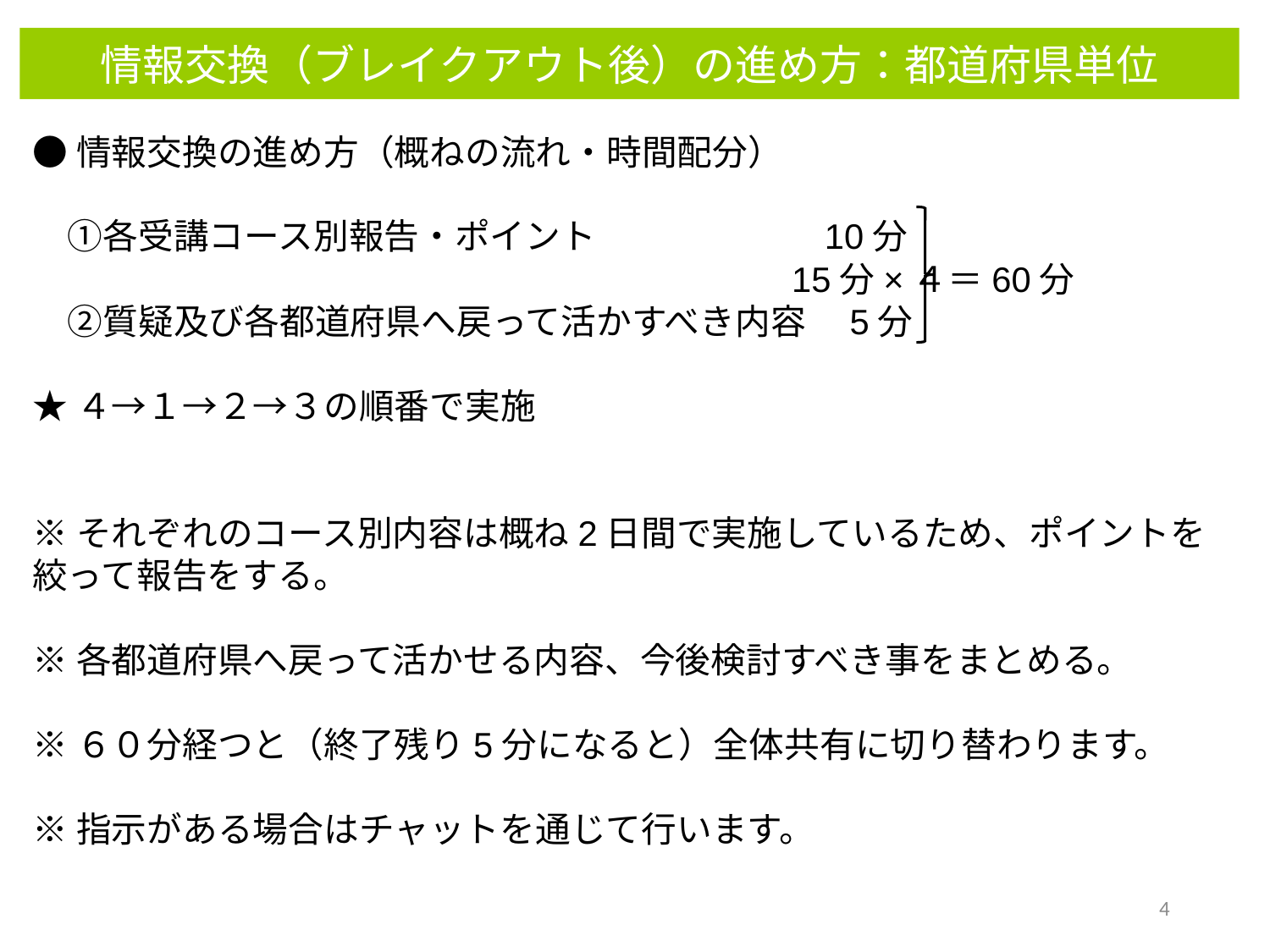

情報交換（ブレイクアウト後）の進め方：都道府県単位
●情報交換の進め方（概ねの流れ・時間配分）

　①各受講コース別報告・ポイント　　　　　　 10分
                                                                              15分×４＝60分
　②質疑及び各都道府県へ戻って活かすべき内容　5分

★４→１→２→３の順番で実施

※それぞれのコース別内容は概ね2日間で実施しているため、ポイントを絞って報告をする。

※各都道府県へ戻って活かせる内容、今後検討すべき事をまとめる。

※６０分経つと（終了残り5分になると）全体共有に切り替わります。

※指示がある場合はチャットを通じて行います。

4